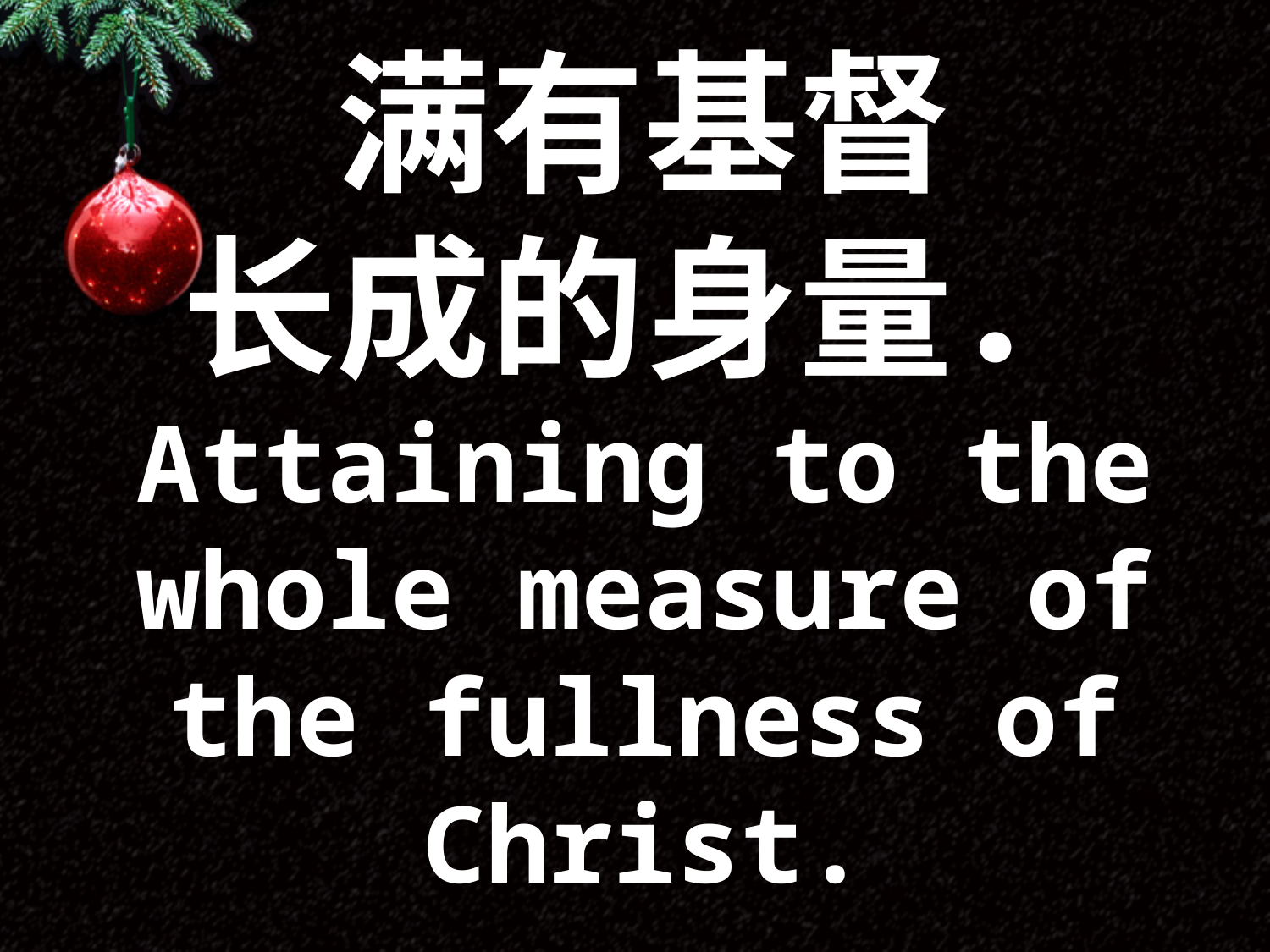

满有基督
长成的身量．
Attaining to the whole measure of the fullness of Christ.